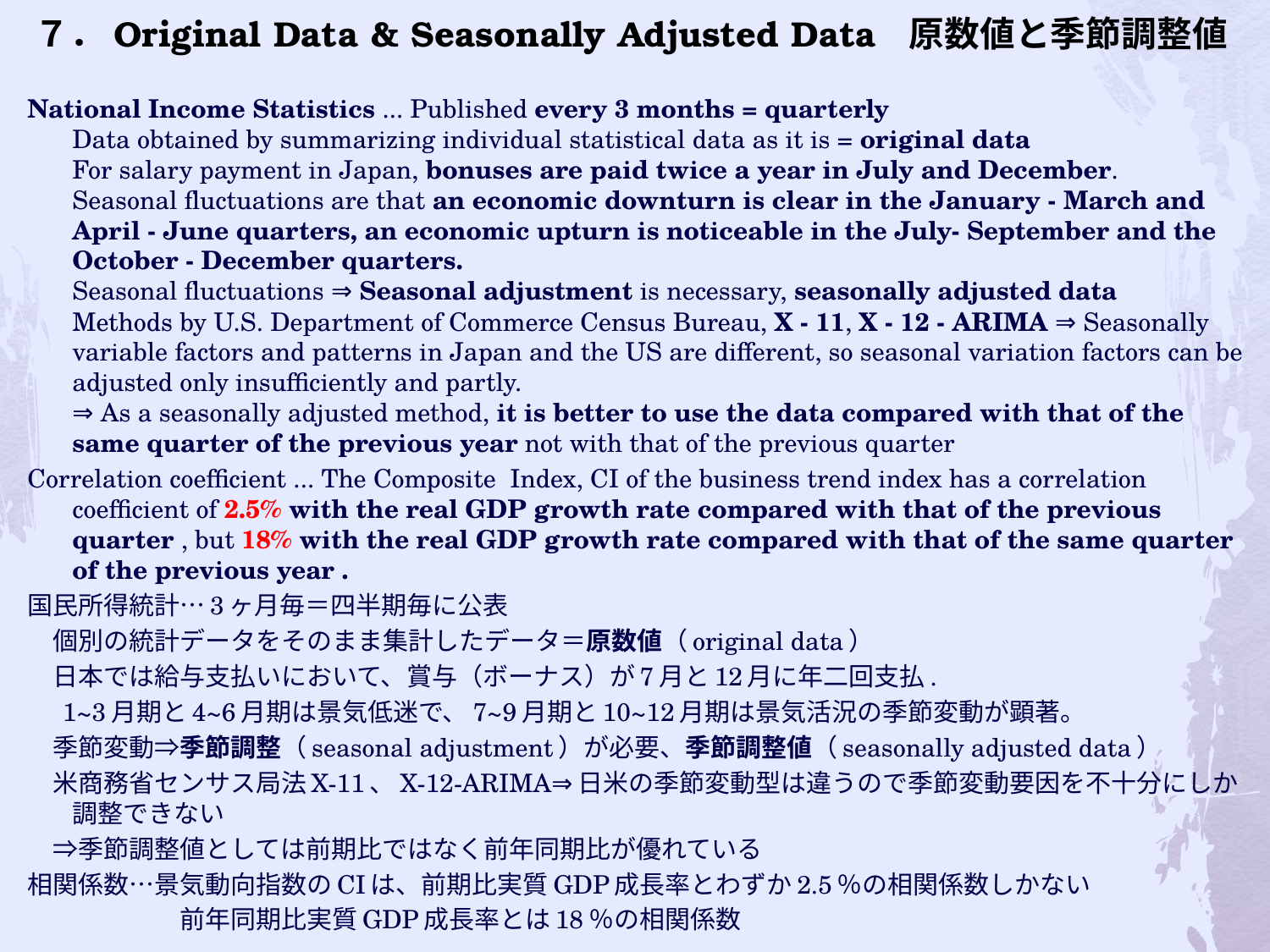

# ７．Original Data & Seasonally Adjusted Data  原数値と季節調整値
National Income Statistics ... Published every 3 months = quarterly
Data obtained by summarizing individual statistical data as it is = original data
For salary payment in Japan, bonuses are paid twice a year in July and December.
Seasonal fluctuations are that an economic downturn is clear in the January - March and April - June quarters, an economic upturn is noticeable in the July- September and the October - December quarters.
Seasonal fluctuations ⇒ Seasonal adjustment is necessary, seasonally adjusted data
Methods by U.S. Department of Commerce Census Bureau, X - 11, X - 12 - ARIMA ⇒ Seasonally variable factors and patterns in Japan and the US are different, so seasonal variation factors can be adjusted only insufficiently and partly.
⇒ As a seasonally adjusted method, it is better to use the data compared with that of the same quarter of the previous year not with that of the previous quarter
Correlation coefficient ... The Composite  Index, CI of the business trend index has a correlation coefficient of 2.5% with the real GDP growth rate compared with that of the previous quarter , but 18% with the real GDP growth rate compared with that of the same quarter of the previous year .
国民所得統計…3ヶ月毎＝四半期毎に公表
　個別の統計データをそのまま集計したデータ＝原数値（original data）
　日本では給与支払いにおいて、賞与（ボーナス）が7月と12月に年二回支払.
     1~3月期と4~6月期は景気低迷で、7~9月期と10~12月期は景気活況の季節変動が顕著。
　季節変動⇒季節調整（seasonal adjustment）が必要、季節調整値（seasonally adjusted data）
　米商務省センサス局法X-11、X-12-ARIMA⇒日米の季節変動型は違うので季節変動要因を不十分にしか調整できない
　⇒季節調整値としては前期比ではなく前年同期比が優れている
相関係数…景気動向指数のCIは、前期比実質GDP成長率とわずか2.5％の相関係数しかない
　　　　　　前年同期比実質GDP成長率とは18％の相関係数